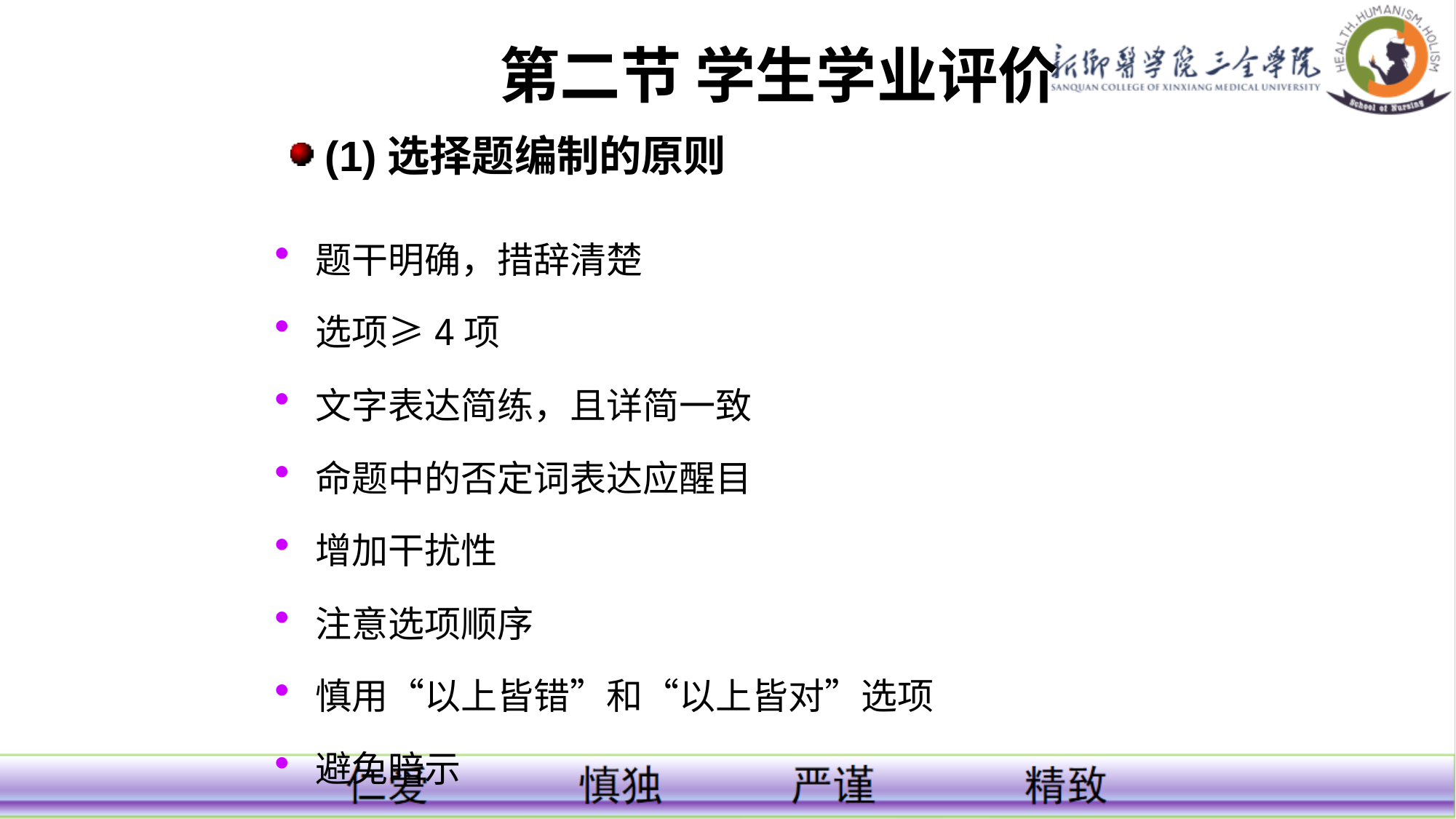

# 第二节 学生学业评价
 (1)选择题编制的原则
题干明确，措辞清楚
选项≥4项
文字表达简练，且详简一致
命题中的否定词表达应醒目
增加干扰性
注意选项顺序
慎用“以上皆错”和“以上皆对”选项
避免暗示